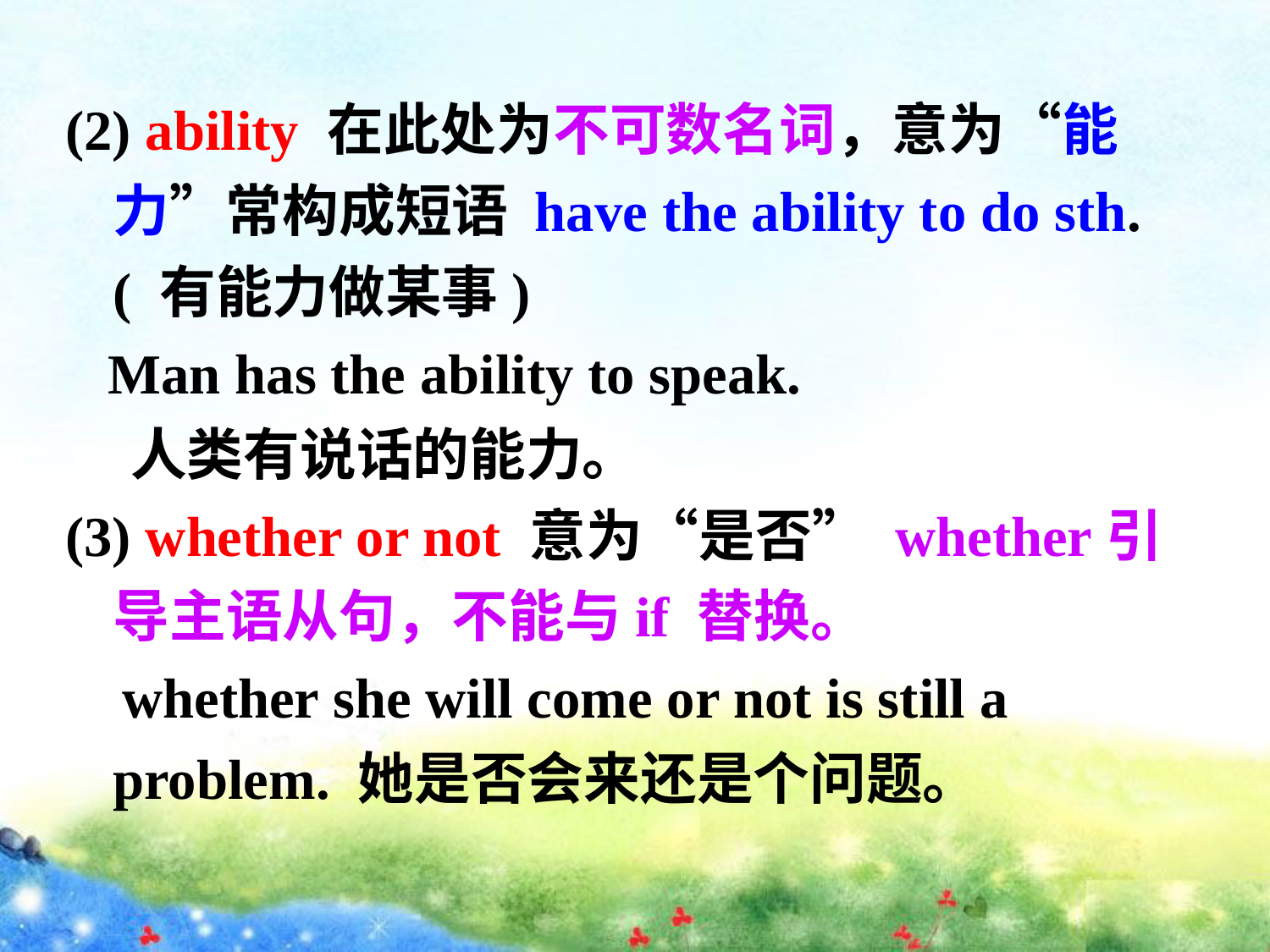

(2) ability 在此处为不可数名词，意为“能力”常构成短语 have the ability to do sth. ( 有能力做某事)
   Man has the ability to speak.
    人类有说话的能力。
(3) whether or not 意为“是否” whether引导主语从句，不能与if 替换。
    whether she will come or not is still a problem. 她是否会来还是个问题。